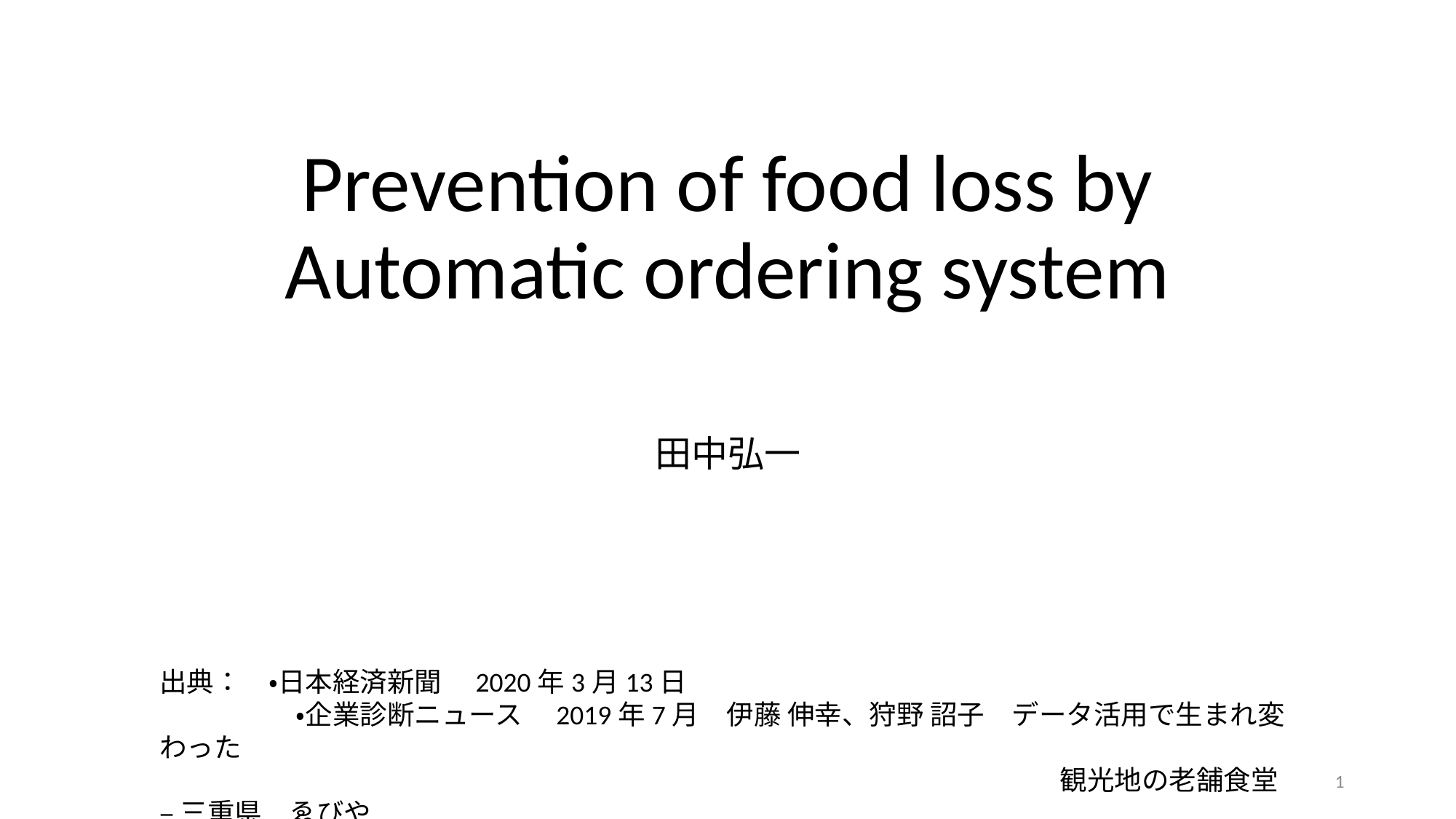

# Prevention of food loss by Automatic ordering system
田中弘一
出典：　・日本経済新聞　2020年3月13日
　　　　　・企業診断ニュース　2019年7月　伊藤 伸幸、狩野 詔子　データ活用で生まれ変わった
　　　　　　　　　　　　　　　　　　　　　　　　　　　　　　　　　観光地の老舗食堂 – 三重県　ゑびや
1